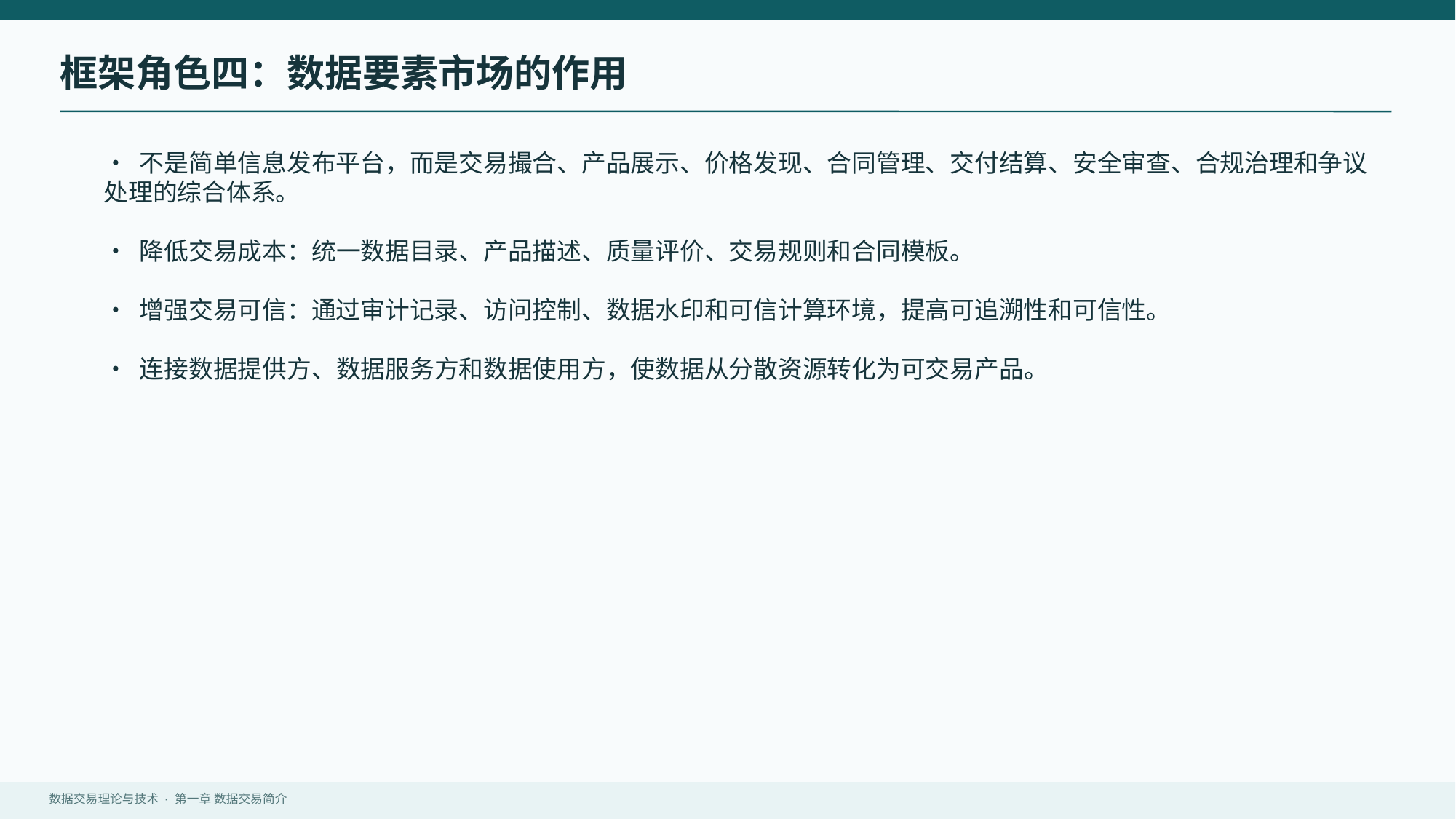

框架角色四：数据要素市场的作用

• 不是简单信息发布平台，而是交易撮合、产品展示、价格发现、合同管理、交付结算、安全审查、合规治理和争议处理的综合体系。

• 降低交易成本：统一数据目录、产品描述、质量评价、交易规则和合同模板。

• 增强交易可信：通过审计记录、访问控制、数据水印和可信计算环境，提高可追溯性和可信性。

• 连接数据提供方、数据服务方和数据使用方，使数据从分散资源转化为可交易产品。
60